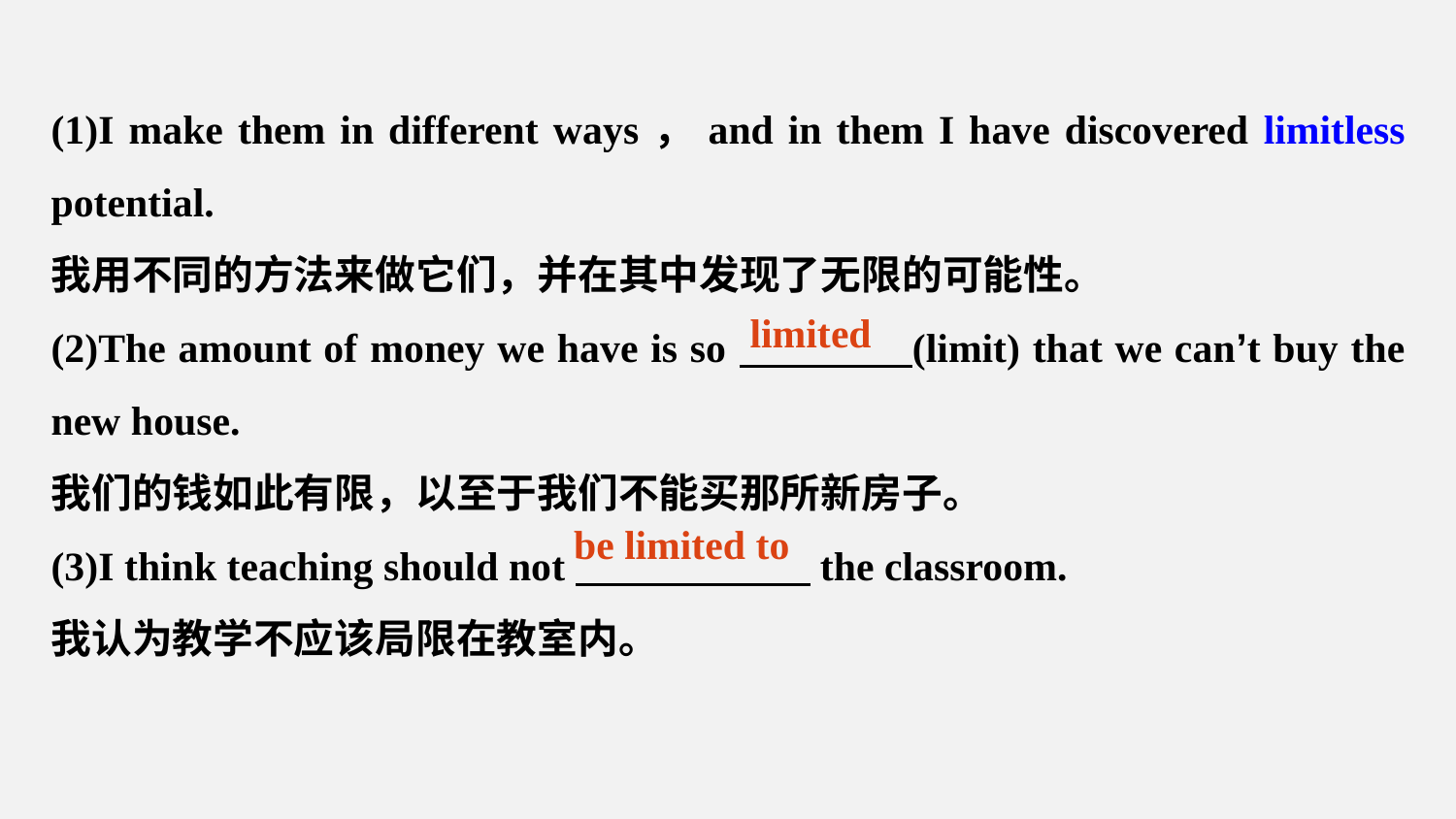

(1)I make them in different ways，and in them I have discovered limitless potential.
我用不同的方法来做它们，并在其中发现了无限的可能性。
(2)The amount of money we have is so               (limit) that we can’t buy the new house.
我们的钱如此有限，以至于我们不能买那所新房子。
(3)I think teaching should not                         the classroom.
我认为教学不应该局限在教室内。
limited
be limited to